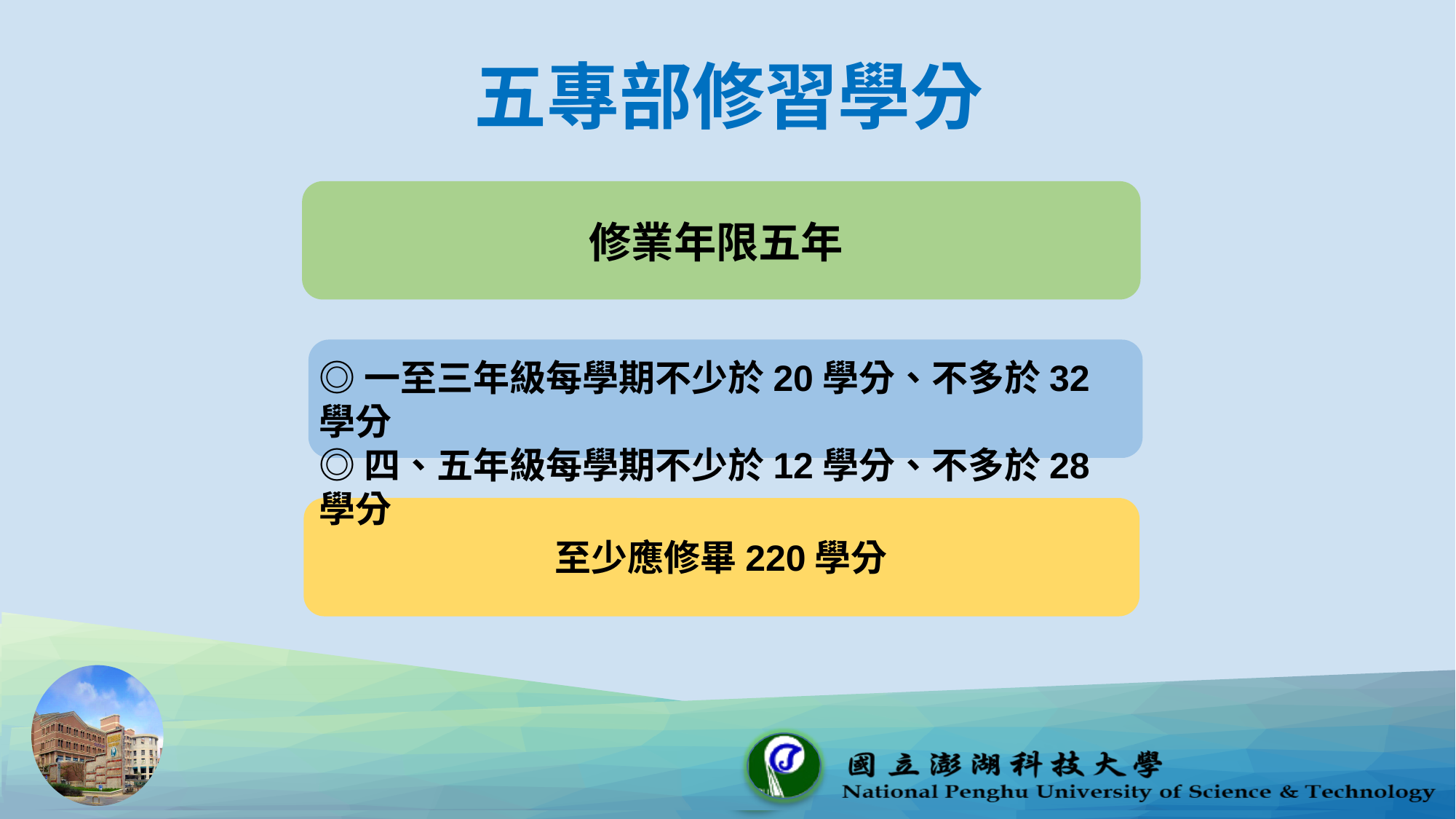

五專部修習學分

修業年限五年

◎一至三年級每學期不少於20學分、不多於32學分
◎四、五年級每學期不少於12學分、不多於28學分

至少應修畢220學分